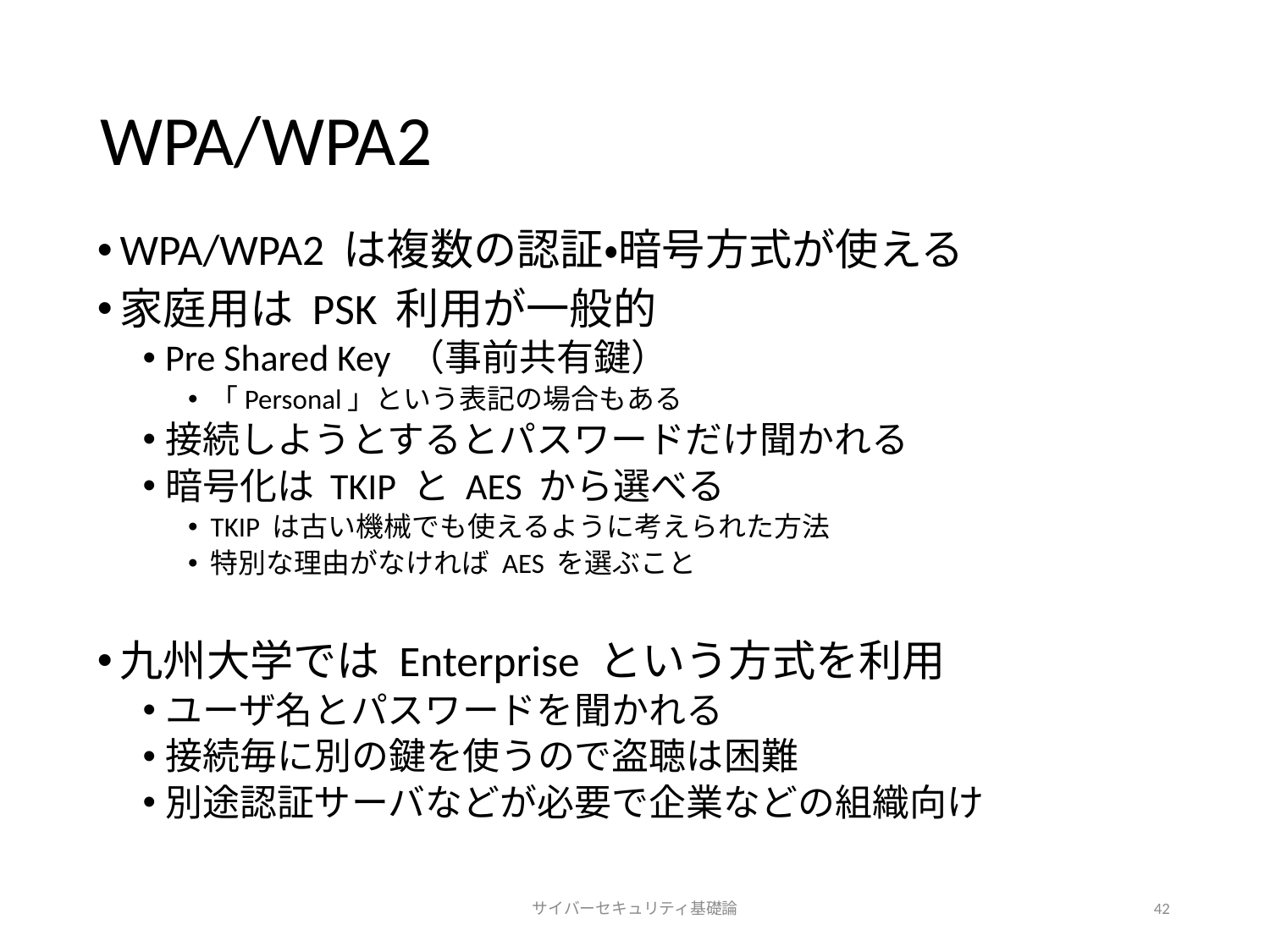

# WPA/WPA2
WPA/WPA2 は複数の認証・暗号方式が使える
家庭用は PSK 利用が一般的
Pre Shared Key （事前共有鍵）
「Personal」という表記の場合もある
接続しようとするとパスワードだけ聞かれる
暗号化は TKIP と AES から選べる
TKIP は古い機械でも使えるように考えられた方法
特別な理由がなければ AES を選ぶこと

九州大学では Enterprise という方式を利用
ユーザ名とパスワードを聞かれる
接続毎に別の鍵を使うので盗聴は困難
別途認証サーバなどが必要で企業などの組織向け
サイバーセキュリティ基礎論
42